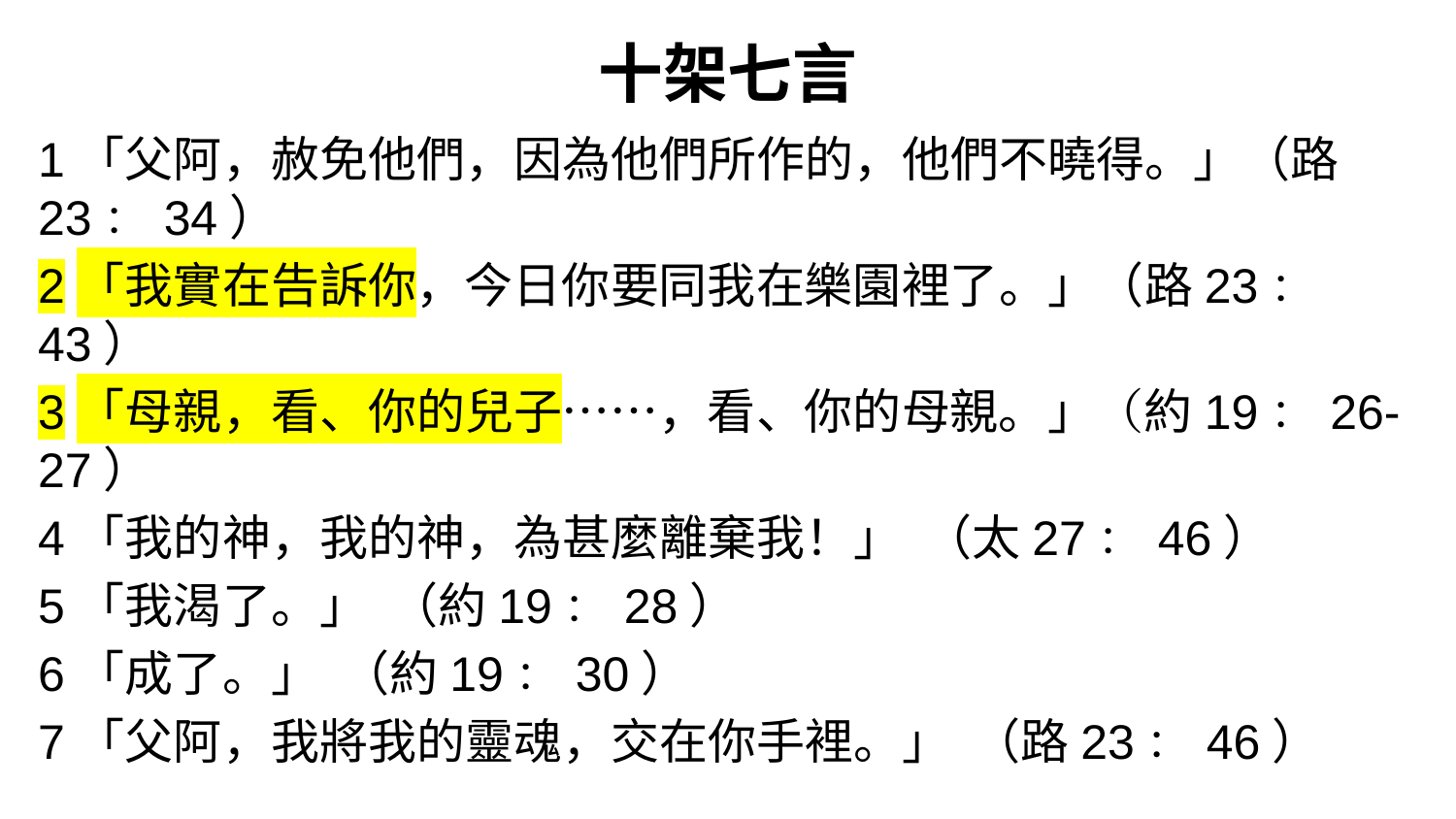

# 十架七言
1「父阿，赦免他們，因為他們所作的，他們不曉得。」（路23：34）
2「我實在告訴你，今日你要同我在樂園裡了。」（路23：43）
3「母親，看、你的兒子……，看、你的母親。」（約19：26-27）
4「我的神，我的神，為甚麼離棄我！」  （太27：46）
5「我渴了。」  （約19：28）
6「成了。」  （約19：30）
7「父阿，我將我的靈魂，交在你手裡。」  （路23：46）